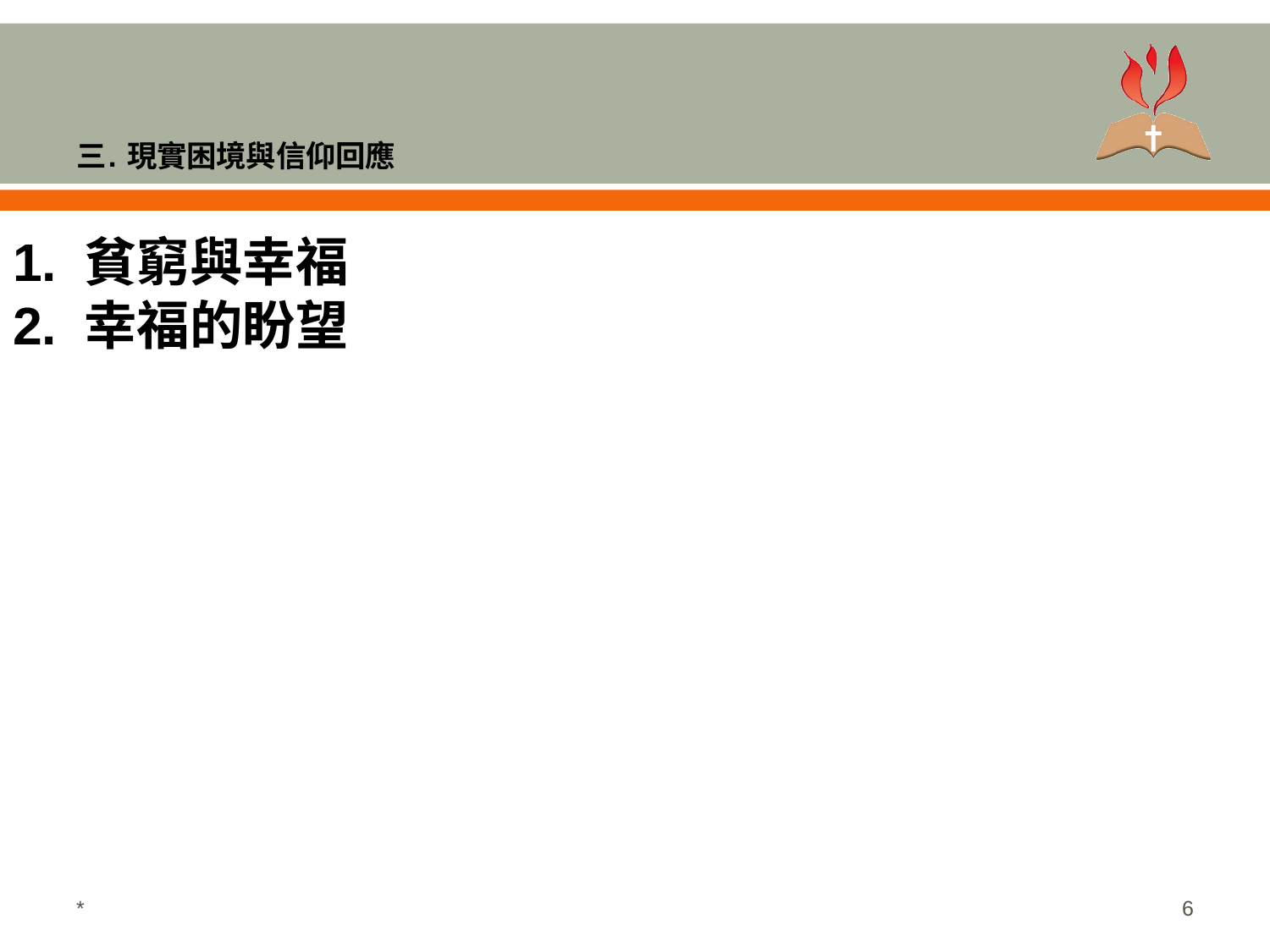

# 三. 現實困境與信仰回應

1. 貧窮與幸福
2. 幸福的盼望

*
6